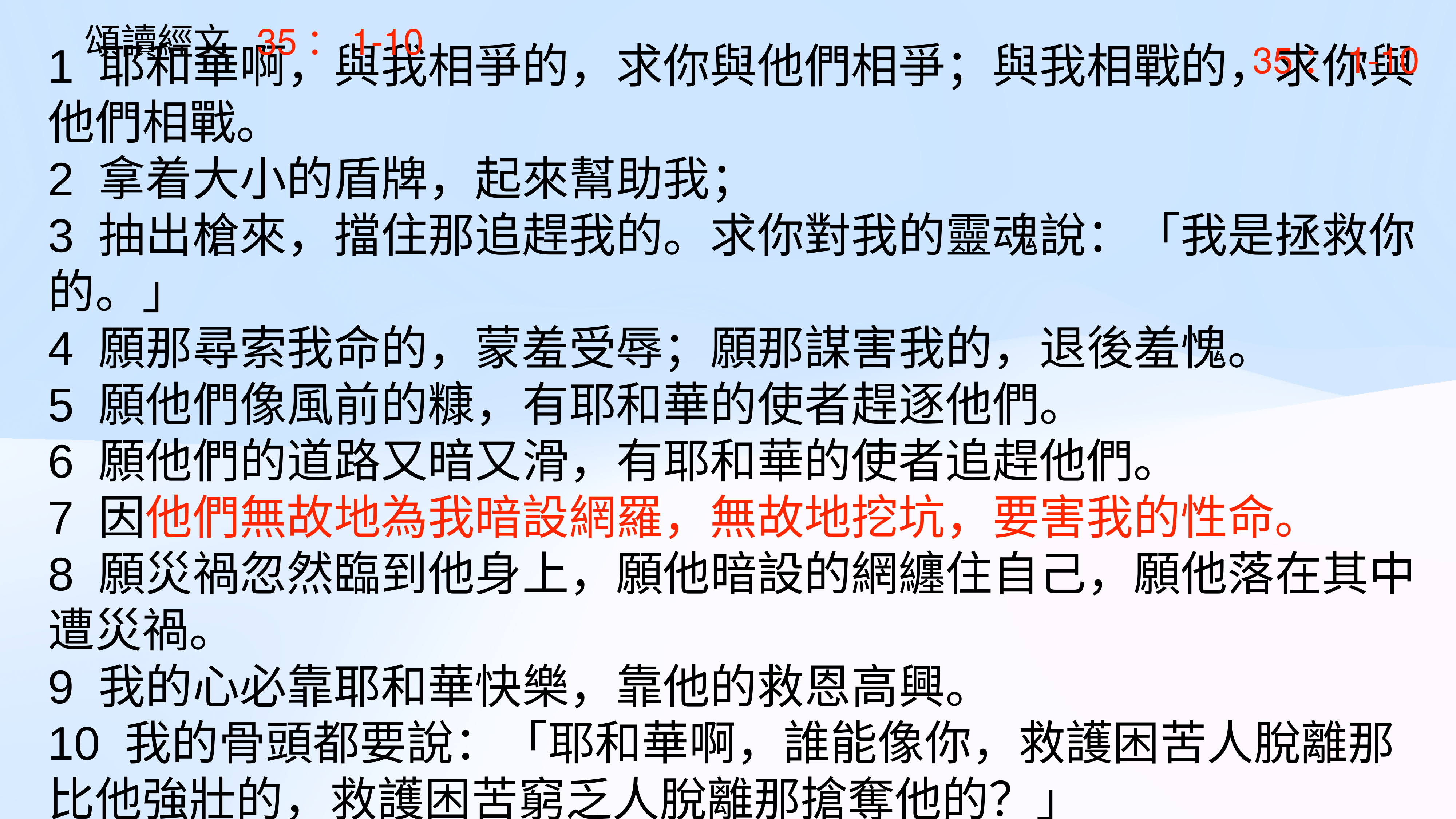

頌讀經文
35：1-10
35：1-10
1 耶和華啊，與我相爭的，求你與他們相爭；與我相戰的，求你與他們相戰。
2 拿着大小的盾牌，起來幫助我；
3 抽出槍來，擋住那追趕我的。求你對我的靈魂說：「我是拯救你的。」
4 願那尋索我命的，蒙羞受辱；願那謀害我的，退後羞愧。
5 願他們像風前的糠，有耶和華的使者趕逐他們。
6 願他們的道路又暗又滑，有耶和華的使者追趕他們。
7 因他們無故地為我暗設網羅，無故地挖坑，要害我的性命。
8 願災禍忽然臨到他身上，願他暗設的網纏住自己，願他落在其中遭災禍。
9 我的心必靠耶和華快樂，靠他的救恩高興。
10 我的骨頭都要說：「耶和華啊，誰能像你，救護困苦人脫離那比他強壯的，救護困苦窮乏人脫離那搶奪他的？」